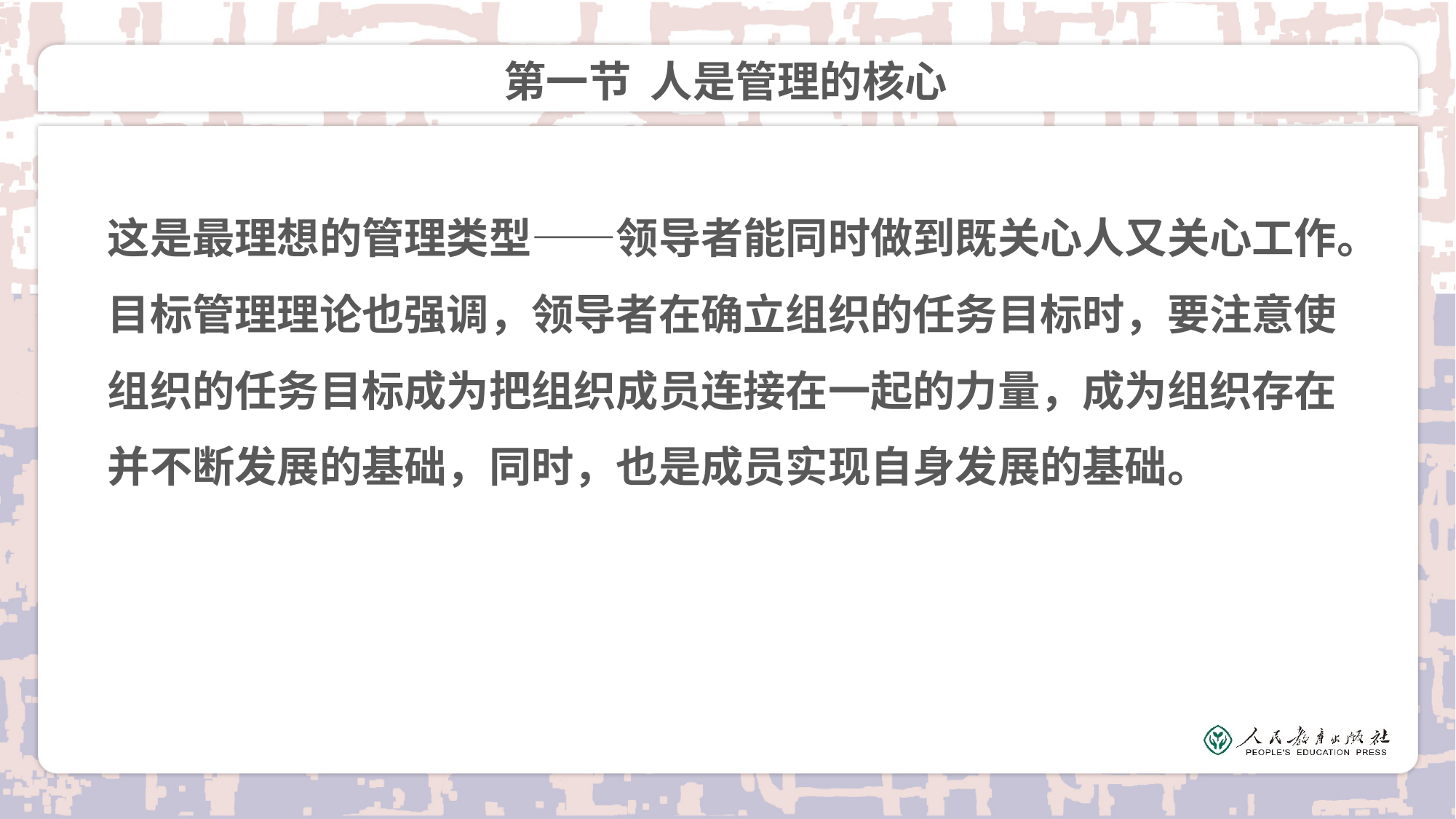

# 第一节  人是管理的核心
这是最理想的管理类型——领导者能同时做到既关心人又关心工作。目标管理理论也强调，领导者在确立组织的任务目标时，要注意使组织的任务目标成为把组织成员连接在一起的力量，成为组织存在并不断发展的基础，同时，也是成员实现自身发展的基础。